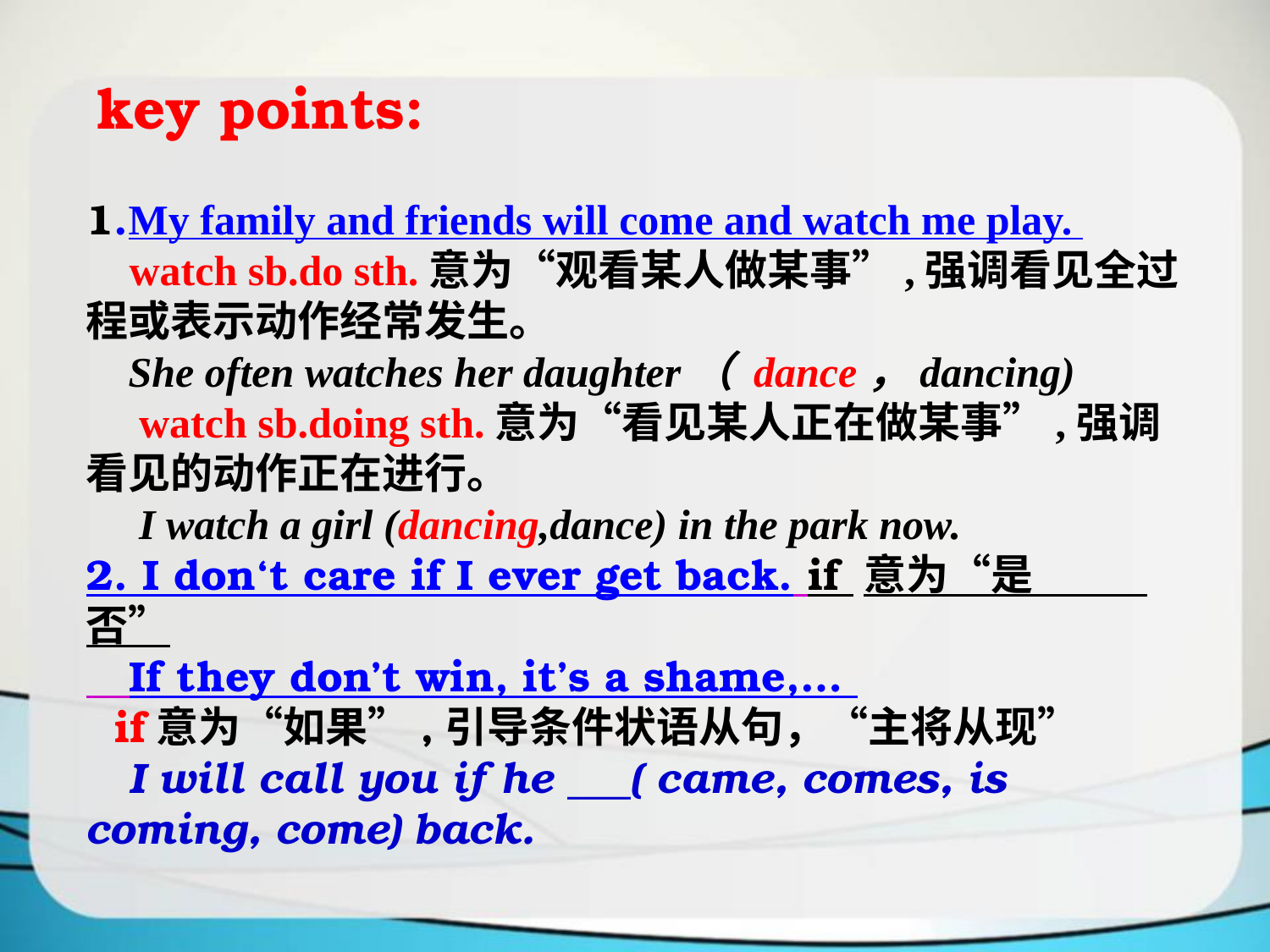

key points:
1.My family and friends will come and watch me play.
   watch sb.do sth.意为“观看某人做某事”,强调看见全过程或表示动作经常发生。
    She often watches her daughter（ dance，dancing)
     watch sb.doing sth.意为“看见某人正在做某事”,强调看见的动作正在进行。
     I watch a girl (dancing,dance) in the park now.
2. I don‘t care if I ever get back. if 意为“是             否”
   If they don’t win, it’s a shame,…
  if意为“如果”,引导条件状语从句，“主将从现”
   I will call you if he ___( came, comes, is coming, come) back.